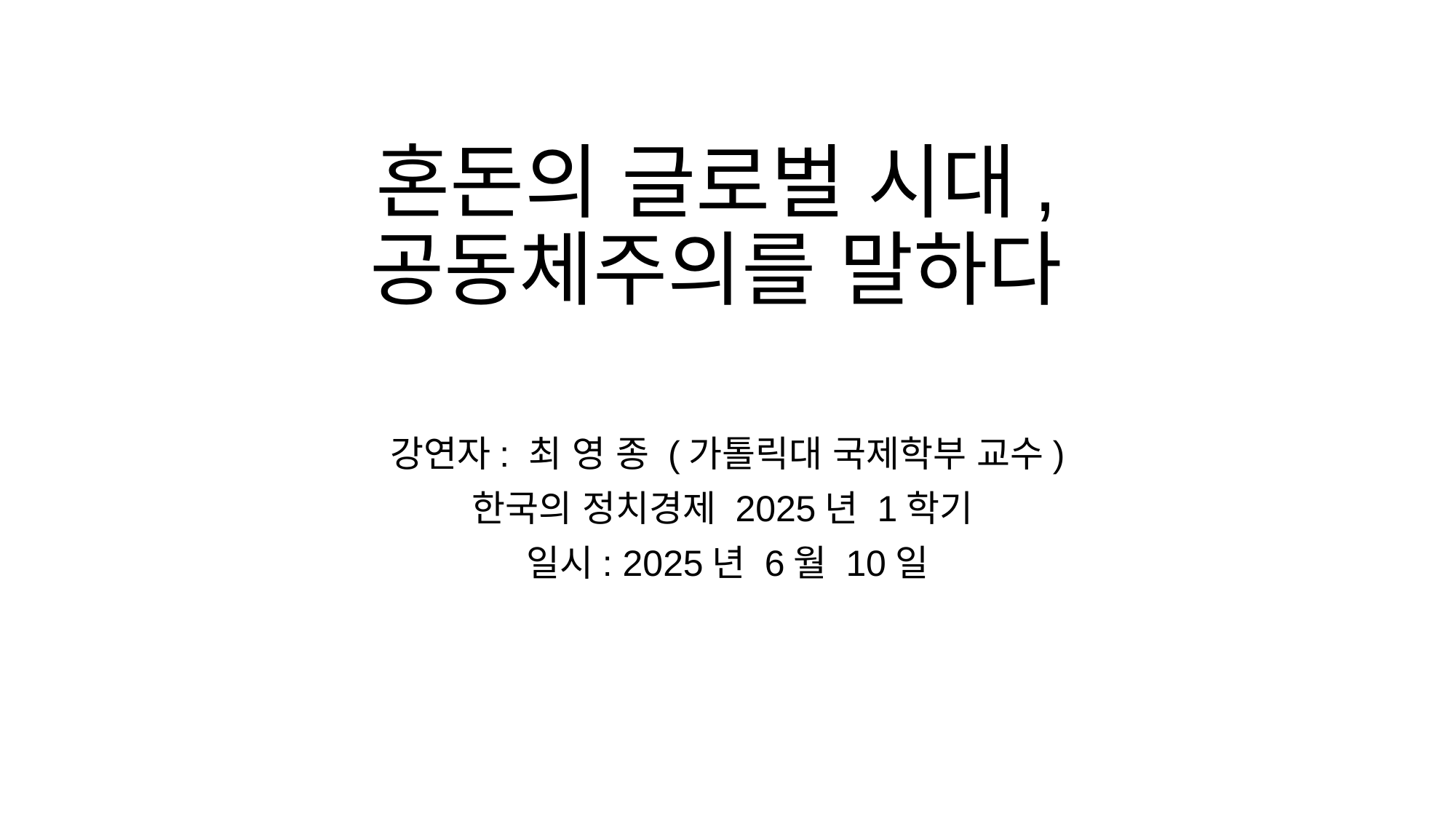

# 혼돈의 글로벌 시대, 공동체주의를 말하다
강연자: 최 영 종 (가톨릭대 국제학부 교수)
한국의 정치경제 2025년 1학기
일시: 2025년 6월 10일